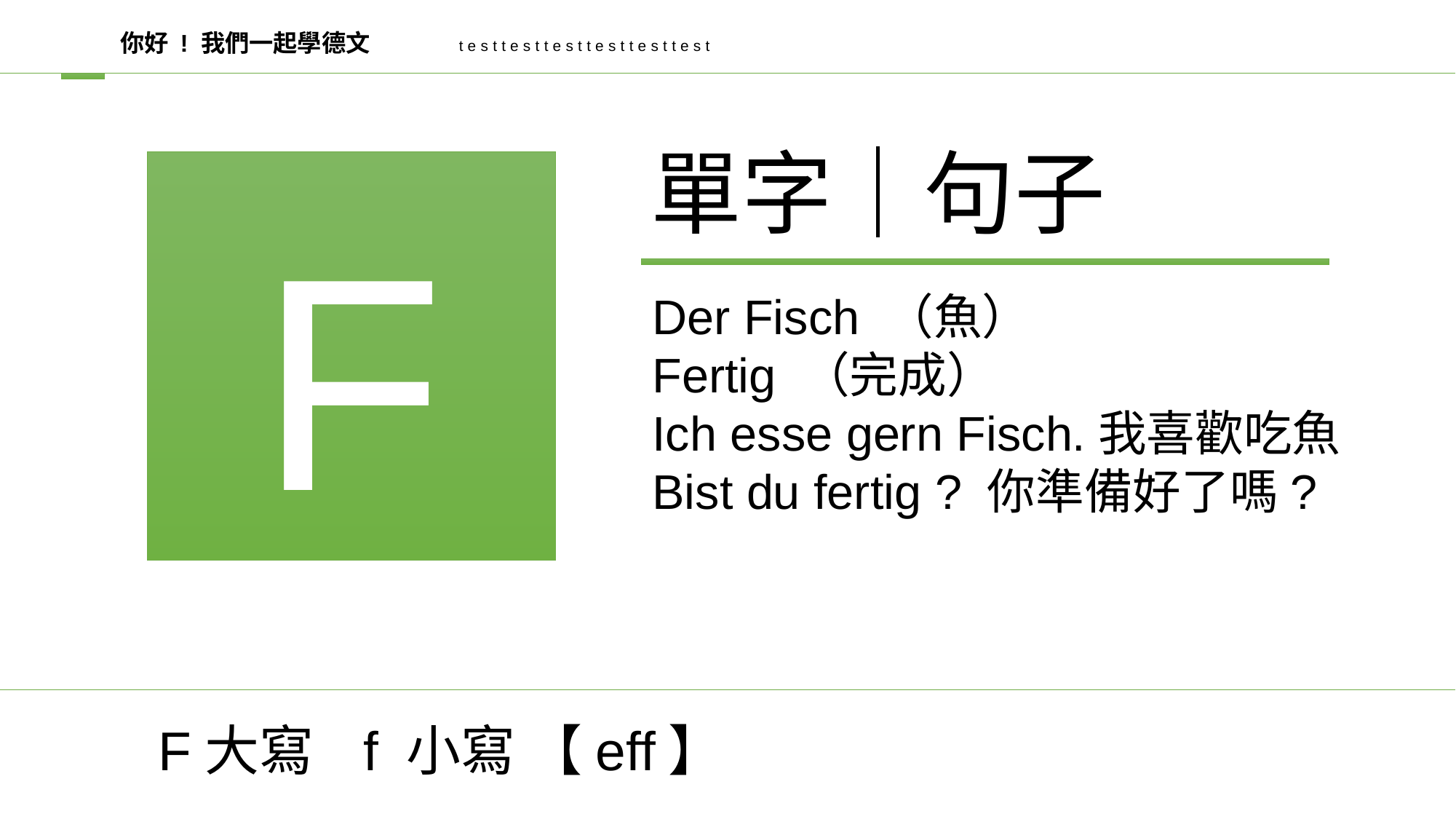

你好 ! 我們一起學德文
testtesttesttesttesttest

單字│句子

F

Der Fisch （魚）
Fertig （完成）
Ich esse gern Fisch.我喜歡吃魚
Bist du fertig ? 你準備好了嗎?

F大寫   f 小寫 【eff】